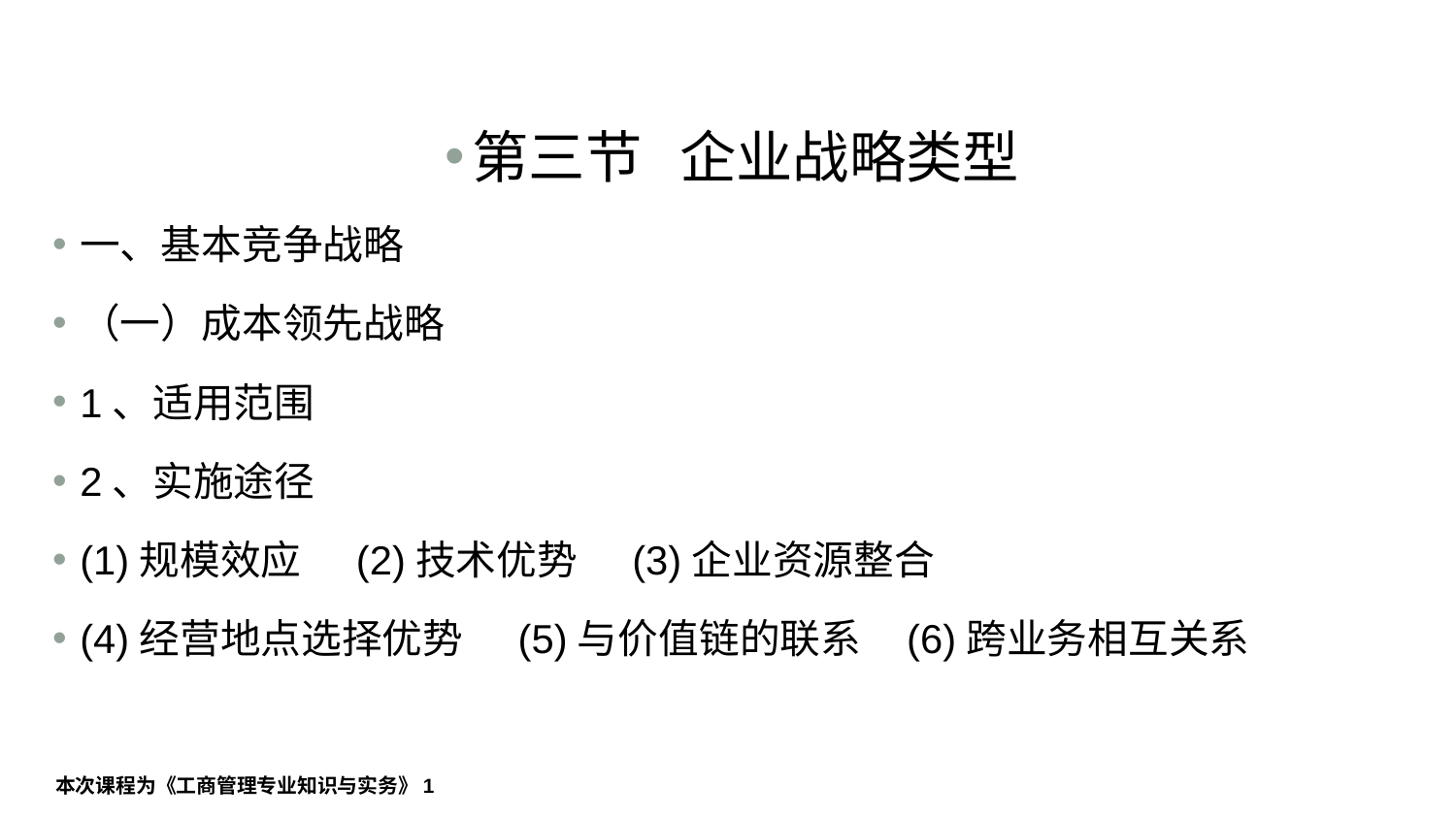

#
第三节   企业战略类型
一、基本竞争战略
（一）成本领先战略
1、适用范围
2、实施途径
(1)规模效应     (2)技术优势     (3)企业资源整合
(4)经营地点选择优势     (5)与价值链的联系    (6)跨业务相互关系